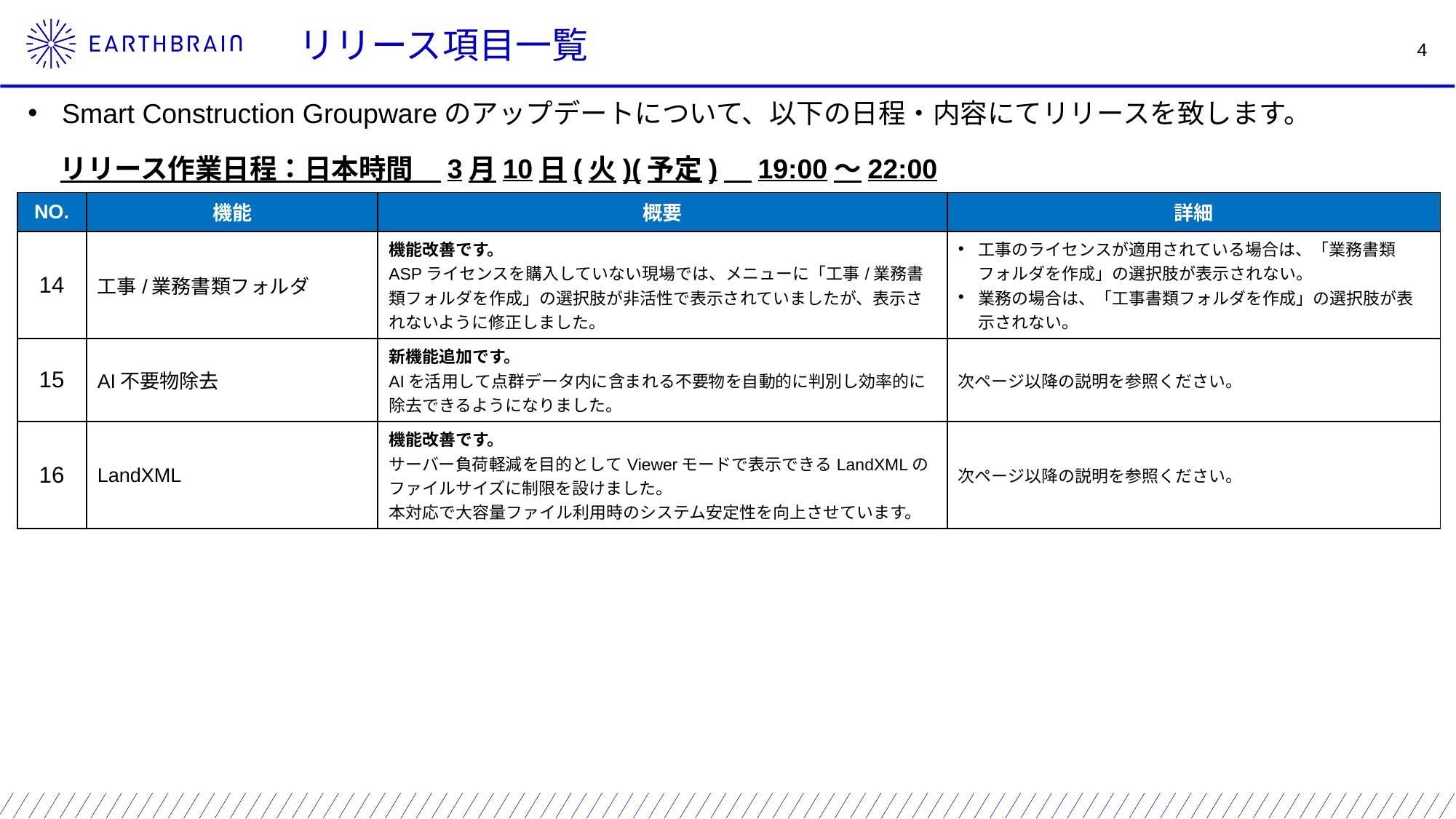

リリース項目一覧
Smart Construction Groupwareのアップデートについて、以下の日程・内容にてリリースを致します。
リリース作業日程：日本時間　3月10日(火)(予定)　19:00～22:00
| NO. | 機能 | 概要 | 詳細 |
| --- | --- | --- | --- |
| 14 | 工事/業務書類フォルダ | 機能改善です。 ASPライセンスを購入していない現場では、メニューに「工事/業務書類フォルダを作成」の選択肢が非活性で表示されていましたが、表示されないように修正しました。 | 工事のライセンスが適用されている場合は、「業務書類フォルダを作成」の選択肢が表示されない。 業務の場合は、「工事書類フォルダを作成」の選択肢が表示されない。 |
| 15 | AI不要物除去 | 新機能追加です。 AIを活用して点群データ内に含まれる不要物を自動的に判別し効率的に除去できるようになりました。 | 次ページ以降の説明を参照ください。 |
| 16 | LandXML | 機能改善です。 サーバー負荷軽減を目的としてViewerモードで表示できるLandXMLのファイルサイズに制限を設けました。 本対応で大容量ファイル利用時のシステム安定性を向上させています。 | 次ページ以降の説明を参照ください。 |